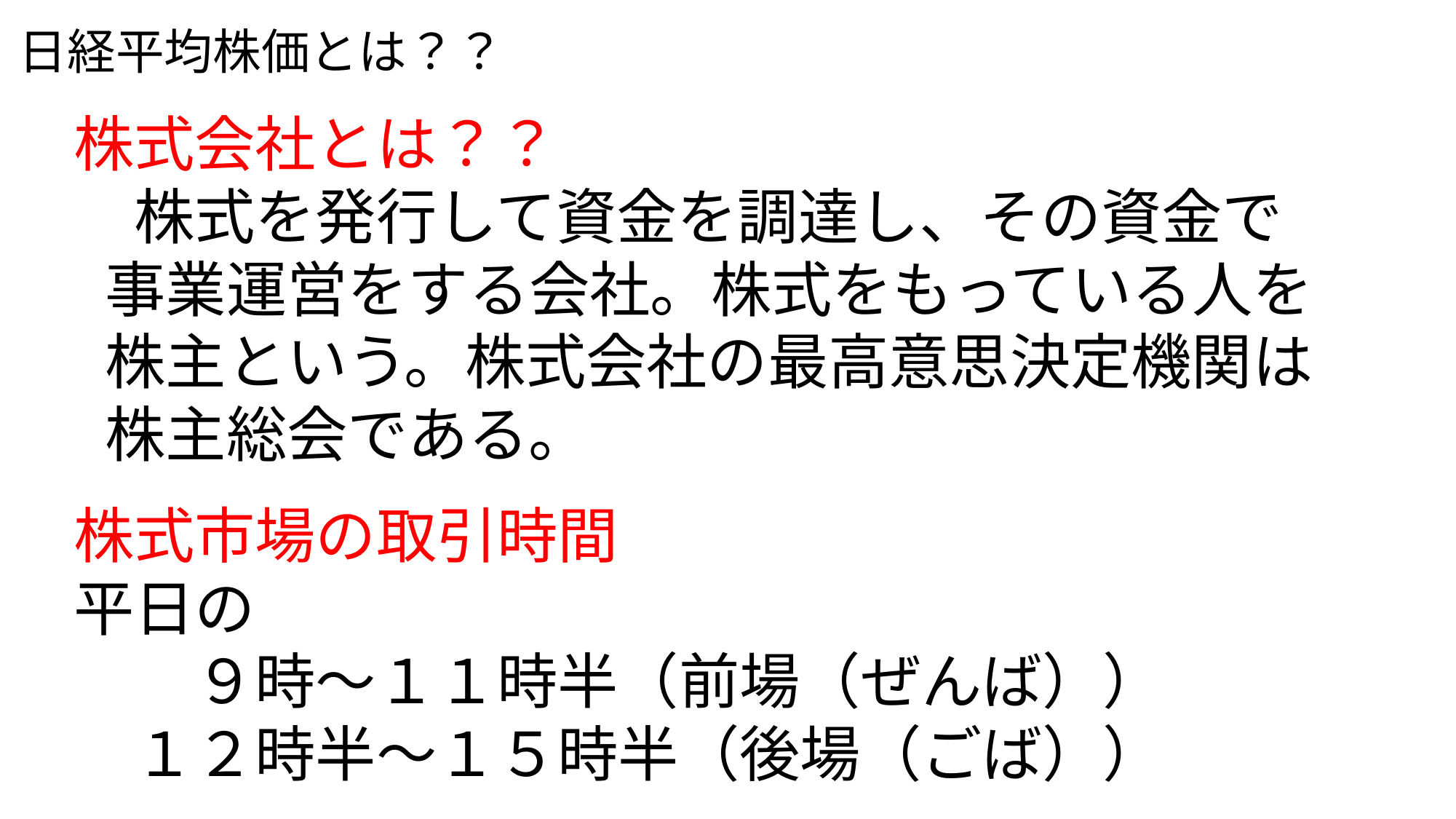

日経平均株価とは？？
株式会社とは？？
　株式を発行して資金を調達し、その資金で事業運営をする会社。株式をもっている人を株主という。株式会社の最高意思決定機関は株主総会である。
株式市場の取引時間
平日の
　　９時～１１時半（前場（ぜんば））
　１２時半～１５時半（後場（ごば））